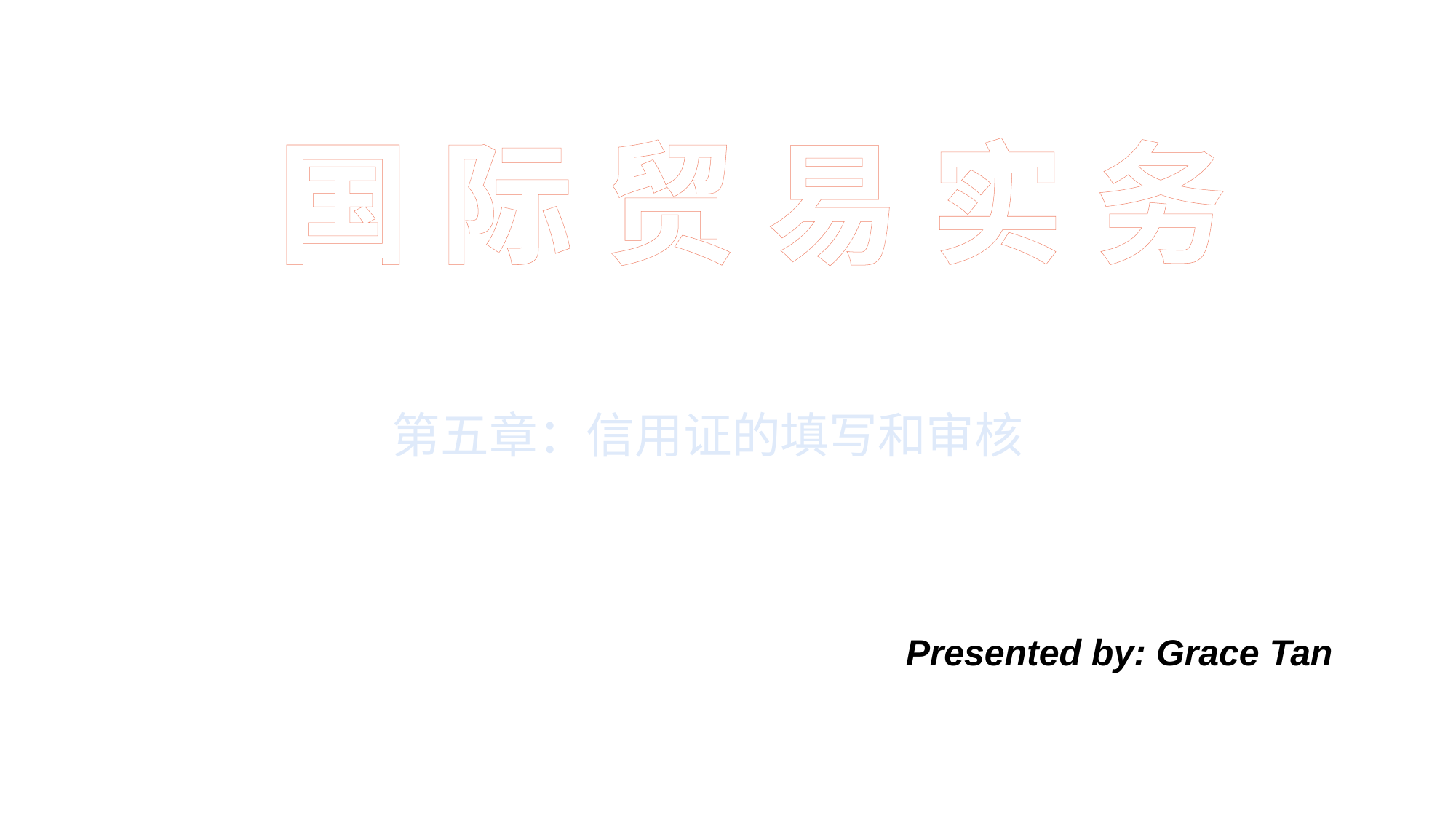

国 际 贸 易 实 务
第五章：信用证的填写和审核
Presented by: Grace Tan